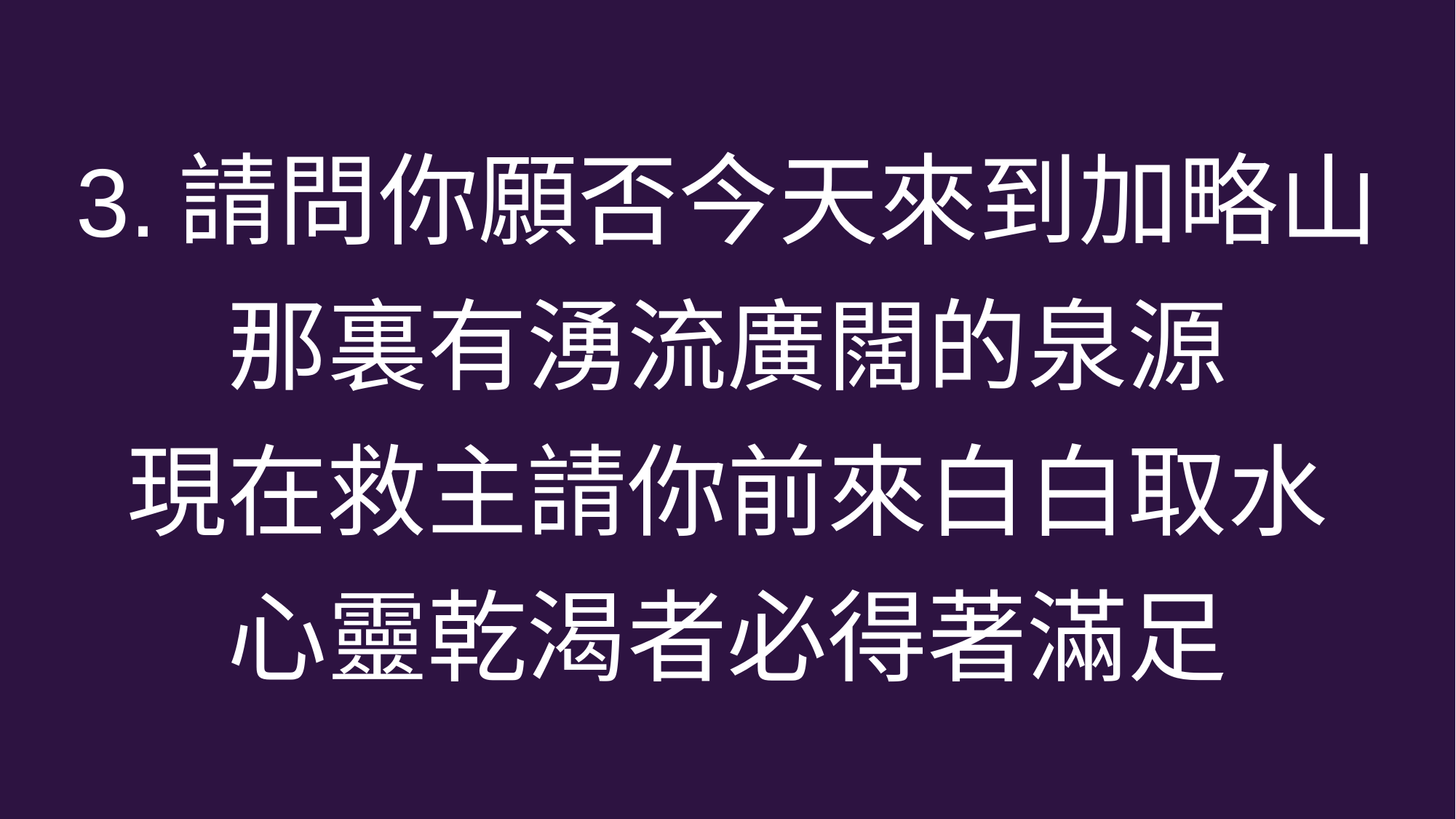

3.請問你願否今天來到加略山
那裏有湧流廣闊的泉源
現在救主請你前來白白取水
心靈乾渴者必得著滿足